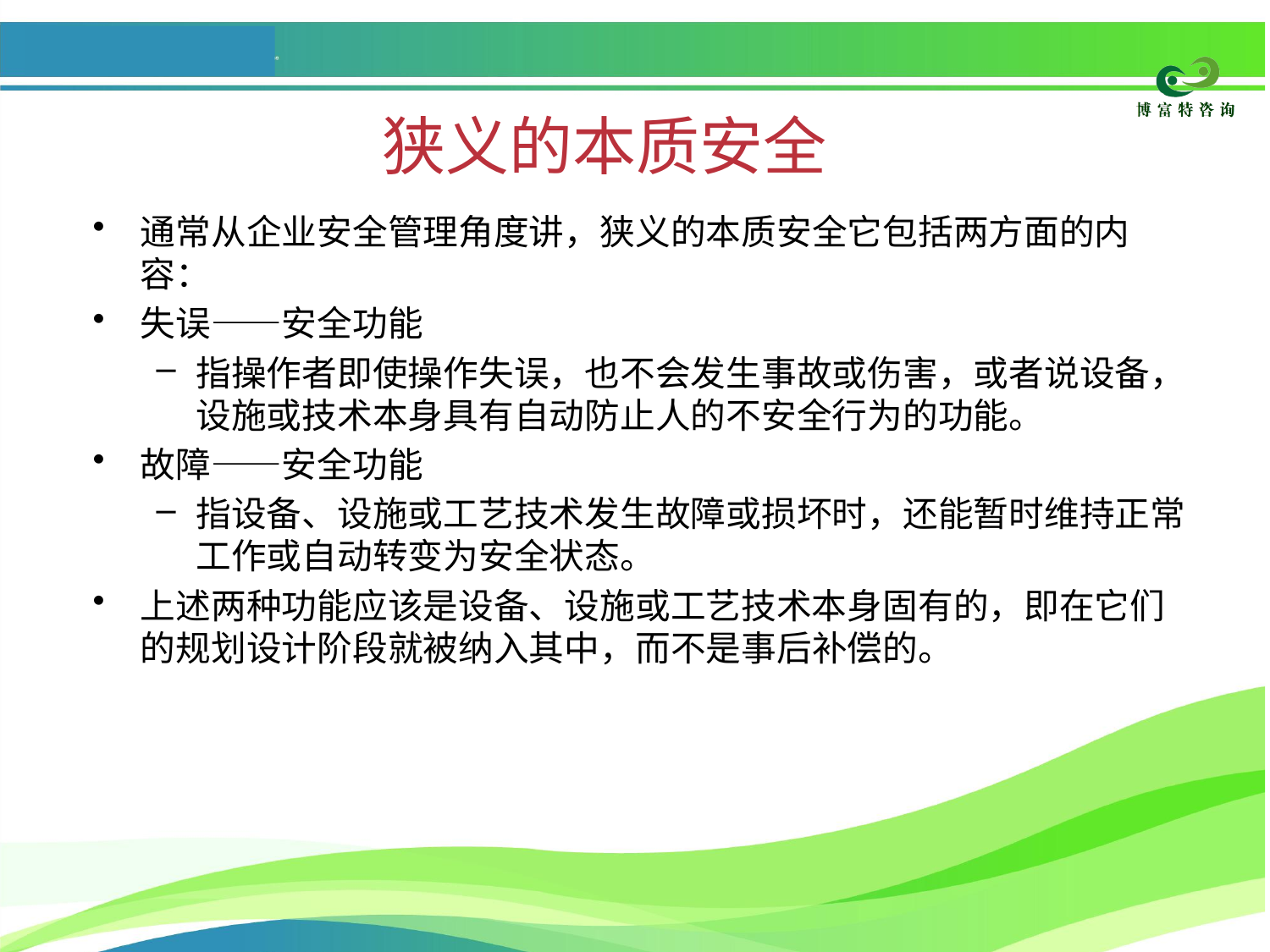

# 狭义的本质安全
通常从企业安全管理角度讲，狭义的本质安全它包括两方面的内容：
失误——安全功能
指操作者即使操作失误，也不会发生事故或伤害，或者说设备，设施或技术本身具有自动防止人的不安全行为的功能。
故障——安全功能
指设备、设施或工艺技术发生故障或损坏时，还能暂时维持正常工作或自动转变为安全状态。
上述两种功能应该是设备、设施或工艺技术本身固有的，即在它们的规划设计阶段就被纳入其中，而不是事后补偿的。
23